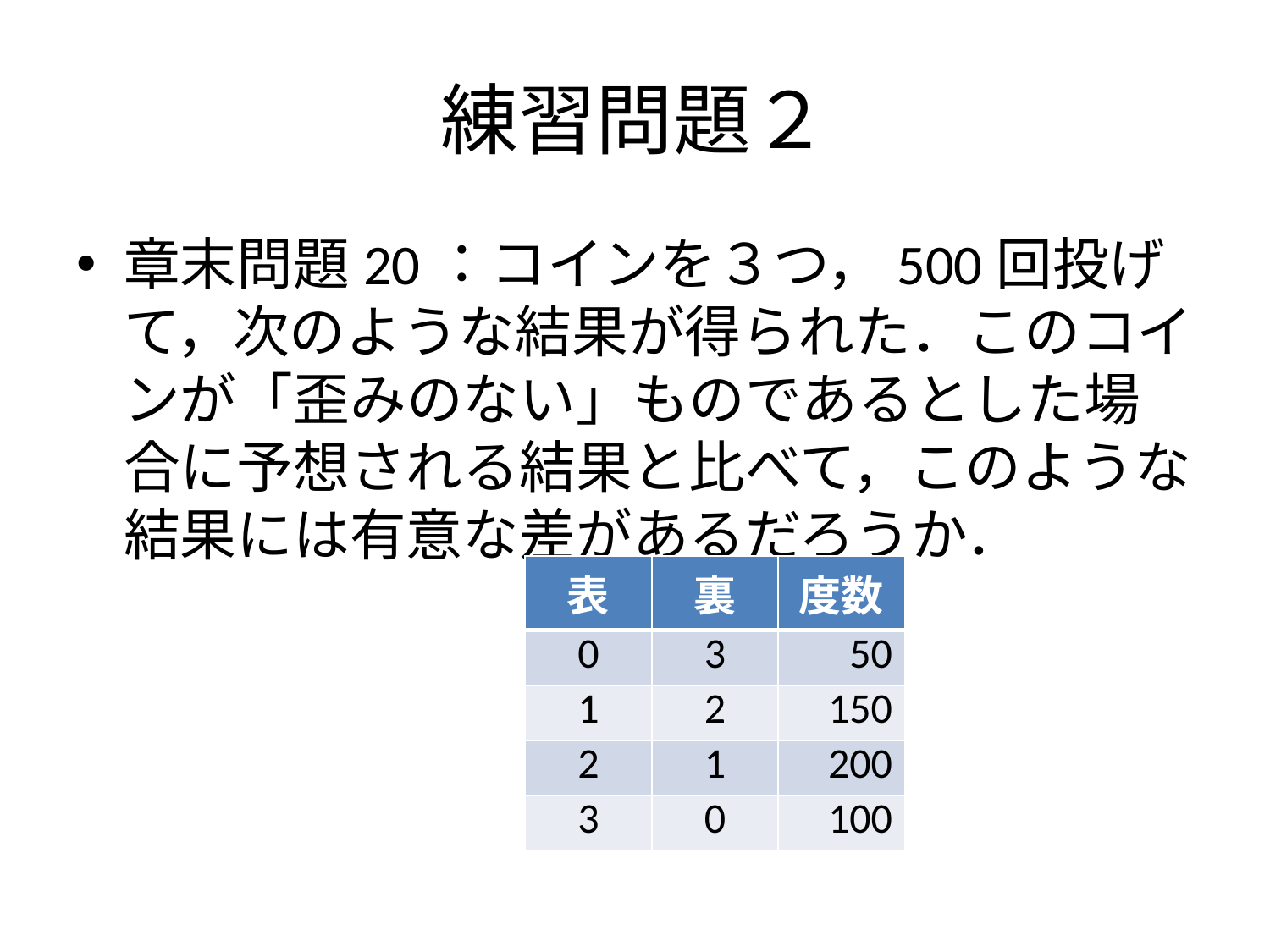

# 練習問題２
章末問題20：コインを３つ，500回投げて，次のような結果が得られた．このコインが「歪みのない」ものであるとした場合に予想される結果と比べて，このような結果には有意な差があるだろうか．
| 表 | 裏 | 度数 |
| --- | --- | --- |
| 0 | 3 | 50 |
| 1 | 2 | 150 |
| 2 | 1 | 200 |
| 3 | 0 | 100 |